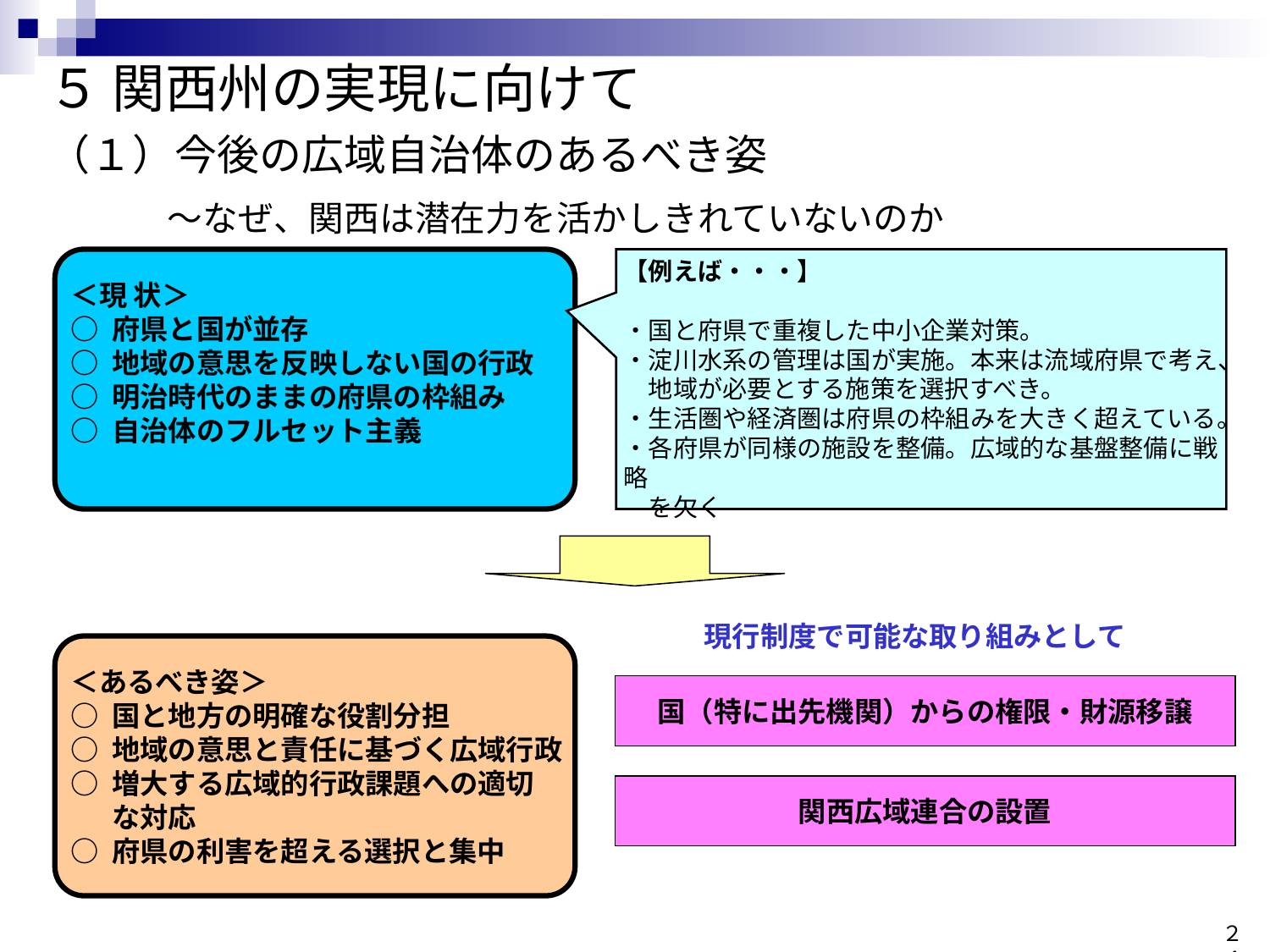

# ５ 関西州の実現に向けて （１）今後の広域自治体のあるべき姿 　　　～なぜ、関西は潜在力を活かしきれていないのか
＜現 状＞
○ 府県と国が並存
○ 地域の意思を反映しない国の行政
○ 明治時代のままの府県の枠組み
○ 自治体のフルセット主義

【例えば・・・】

・国と府県で重複した中小企業対策。
・淀川水系の管理は国が実施。本来は流域府県で考え、
　地域が必要とする施策を選択すべき。
・生活圏や経済圏は府県の枠組みを大きく超えている。
・各府県が同様の施設を整備。広域的な基盤整備に戦略
　を欠く

現行制度で可能な取り組みとして
国（特に出先機関）からの権限・財源移譲
関西広域連合の設置
＜あるべき姿＞
○ 国と地方の明確な役割分担
○ 地域の意思と責任に基づく広域行政
○ 増大する広域的行政課題への適切
　  な対応
○ 府県の利害を超える選択と集中
２４